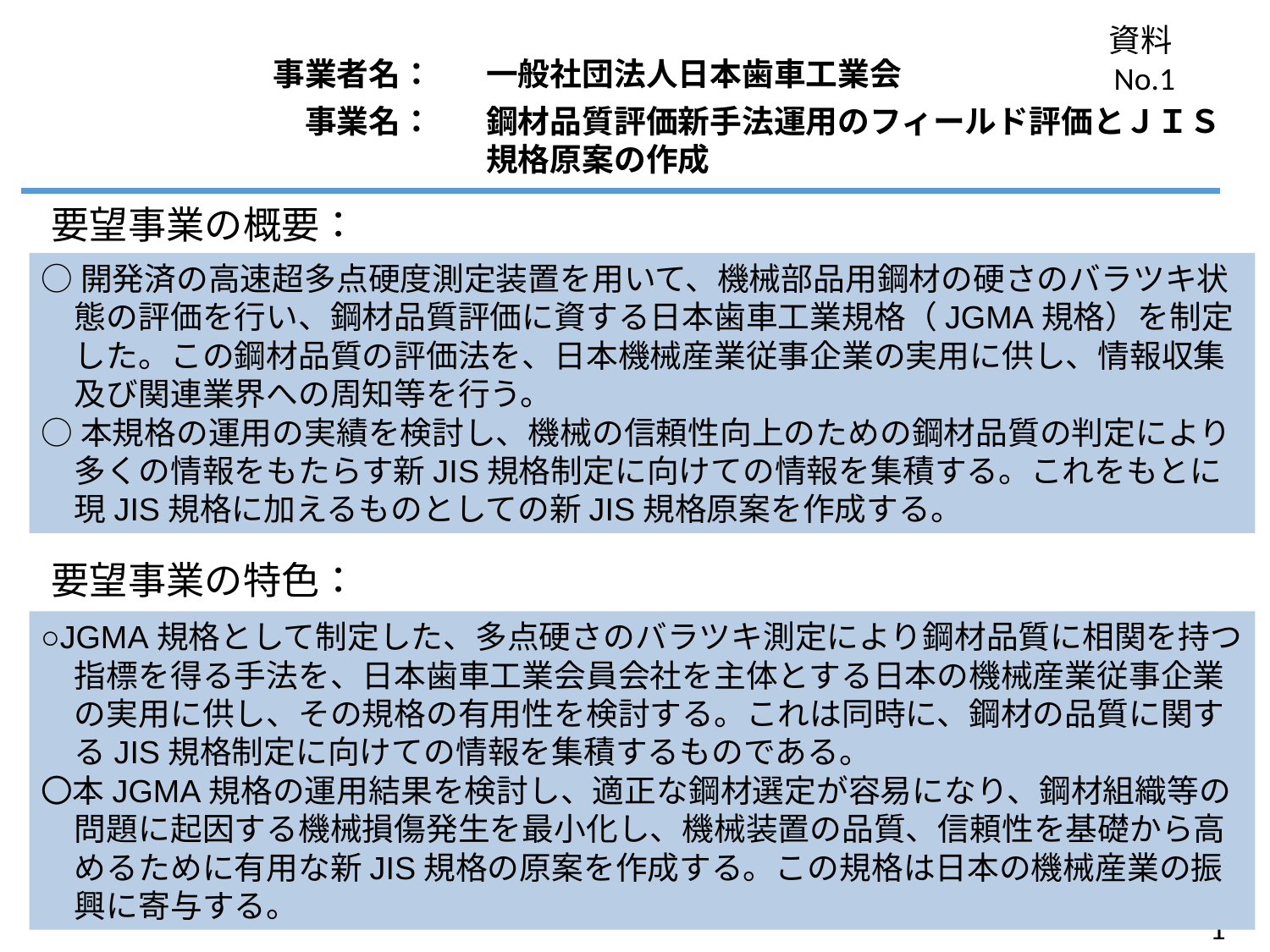

資料No.1
事業者名：
一般社団法人日本歯車工業会
事業名：
鋼材品質評価新手法運用のフィールド評価とＪＩＳ規格原案の作成
要望事業の概要：
○開発済の高速超多点硬度測定装置を用いて、機械部品用鋼材の硬さのバラツキ状態の評価を行い、鋼材品質評価に資する日本歯車工業規格（JGMA規格）を制定した。この鋼材品質の評価法を、日本機械産業従事企業の実用に供し、情報収集及び関連業界への周知等を行う。
○本規格の運用の実績を検討し、機械の信頼性向上のための鋼材品質の判定により多くの情報をもたらす新JIS規格制定に向けての情報を集積する。これをもとに現JIS規格に加えるものとしての新JIS規格原案を作成する。
要望事業の特色：
○JGMA規格として制定した、多点硬さのバラツキ測定により鋼材品質に相関を持つ指標を得る手法を、日本歯車工業会員会社を主体とする日本の機械産業従事企業の実用に供し、その規格の有用性を検討する。これは同時に、鋼材の品質に関するJIS規格制定に向けての情報を集積するものである。
〇本JGMA規格の運用結果を検討し、適正な鋼材選定が容易になり、鋼材組織等の問題に起因する機械損傷発生を最小化し、機械装置の品質、信頼性を基礎から高めるために有用な新JIS規格の原案を作成する。この規格は日本の機械産業の振興に寄与する。
1